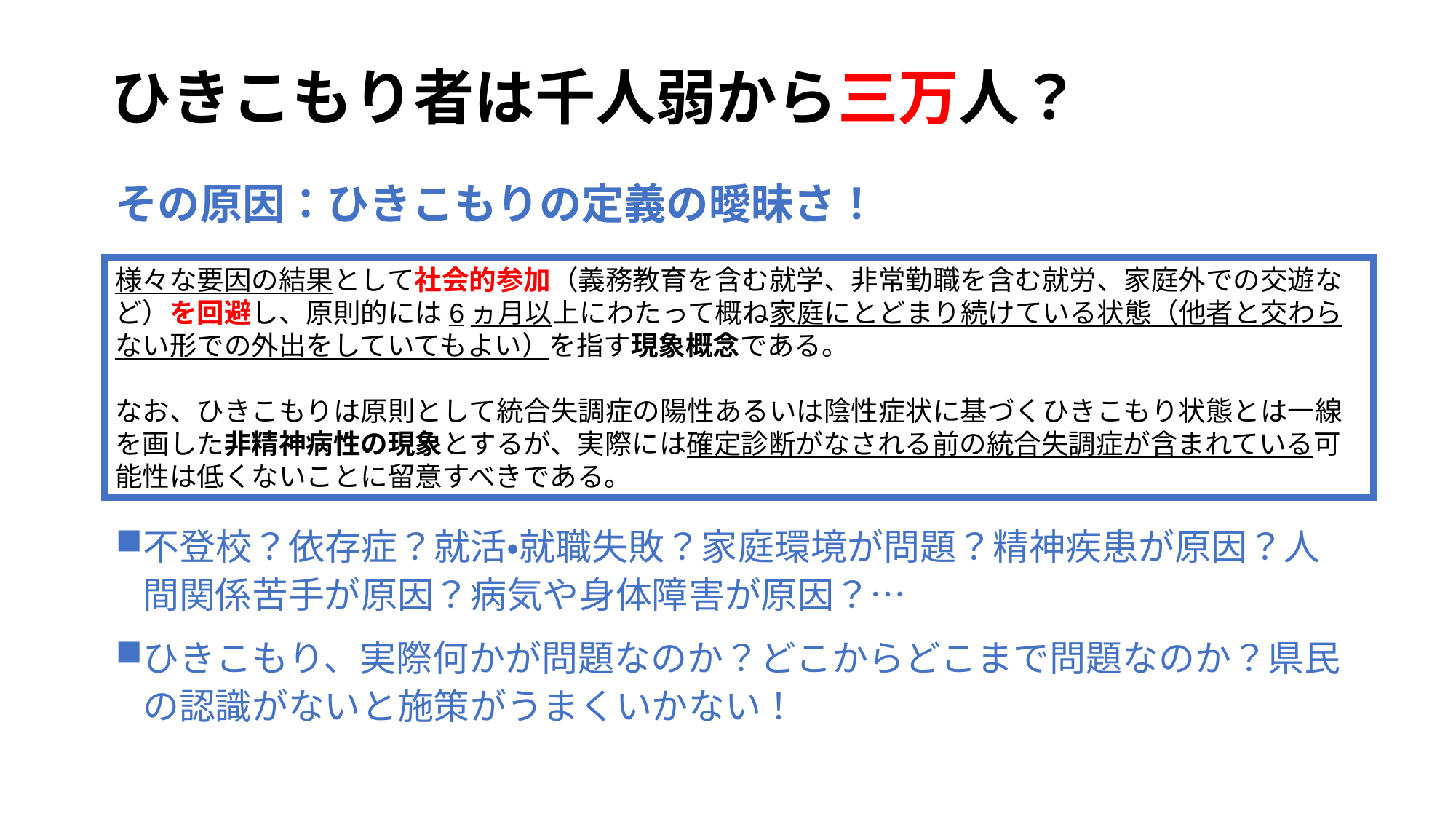

# ひきこもり者は千人弱から三万人？
その原因：ひきこもりの定義の曖昧さ！

不登校？依存症？就活・就職失敗？家庭環境が問題？精神疾患が原因？人間関係苦手が原因？病気や身体障害が原因？…
ひきこもり、実際何かが問題なのか？どこからどこまで問題なのか？県民の認識がないと施策がうまくいかない！

様々な要因の結果として社会的参加（義務教育を含む就学、非常勤職を含む就労、家庭外での交遊など）を回避し、原則的には6ヵ月以上にわたって概ね家庭にとどまり続けている状態（他者と交わらない形での外出をしていてもよい）を指す現象概念である。

なお、ひきこもりは原則として統合失調症の陽性あるいは陰性症状に基づくひきこもり状態とは一線を画した非精神病性の現象とするが、実際には確定診断がなされる前の統合失調症が含まれている可能性は低くないことに留意すべきである。